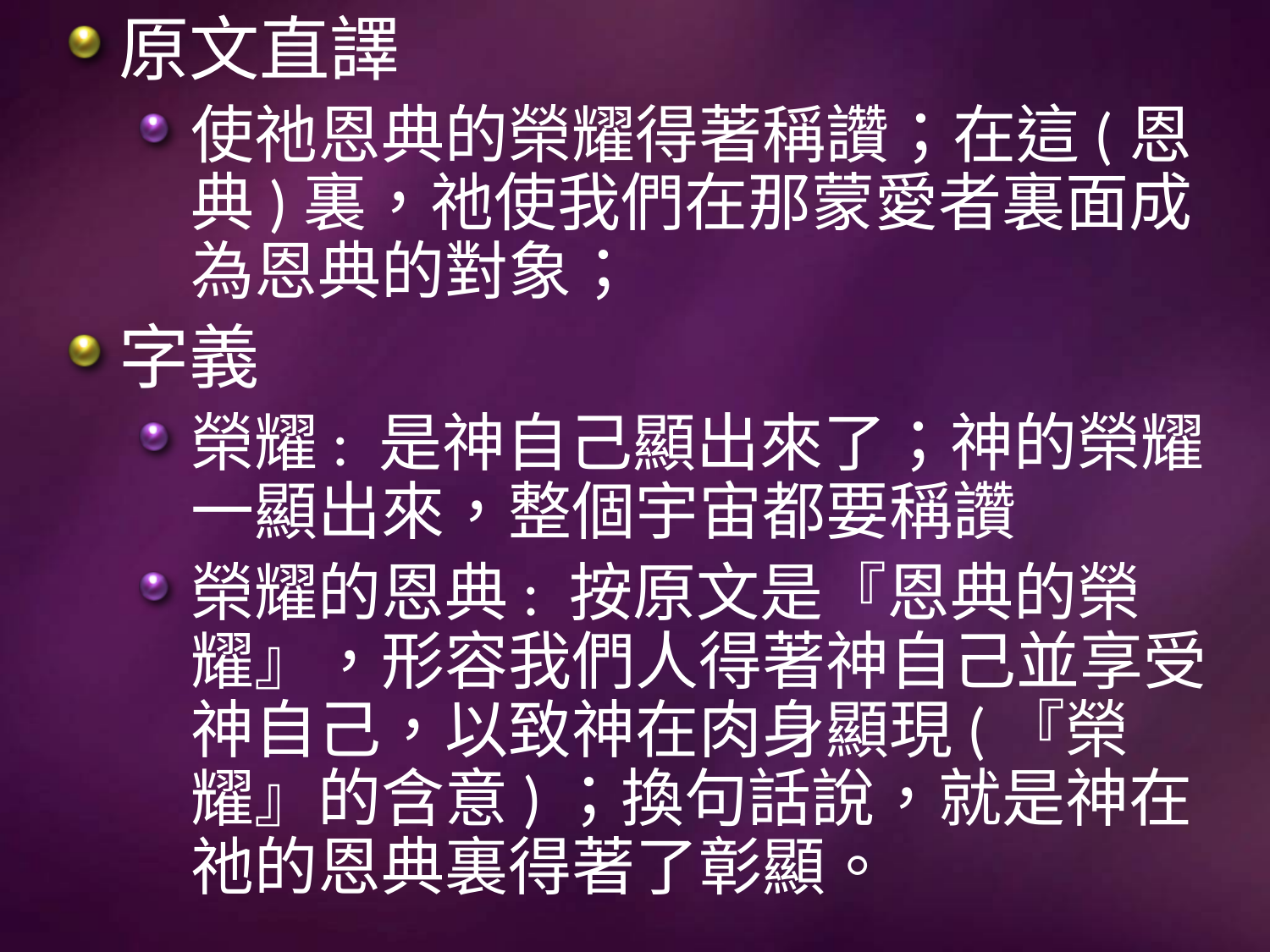

原文直譯
使祂恩典的榮耀得著稱讚；在這(恩典)裏，祂使我們在那蒙愛者裏面成為恩典的對象；
字義
榮耀: 是神自己顯出來了；神的榮耀一顯出來，整個宇宙都要稱讚
榮耀的恩典: 按原文是『恩典的榮耀』，形容我們人得著神自己並享受神自己，以致神在肉身顯現(『榮耀』的含意)；換句話說，就是神在祂的恩典裏得著了彰顯。